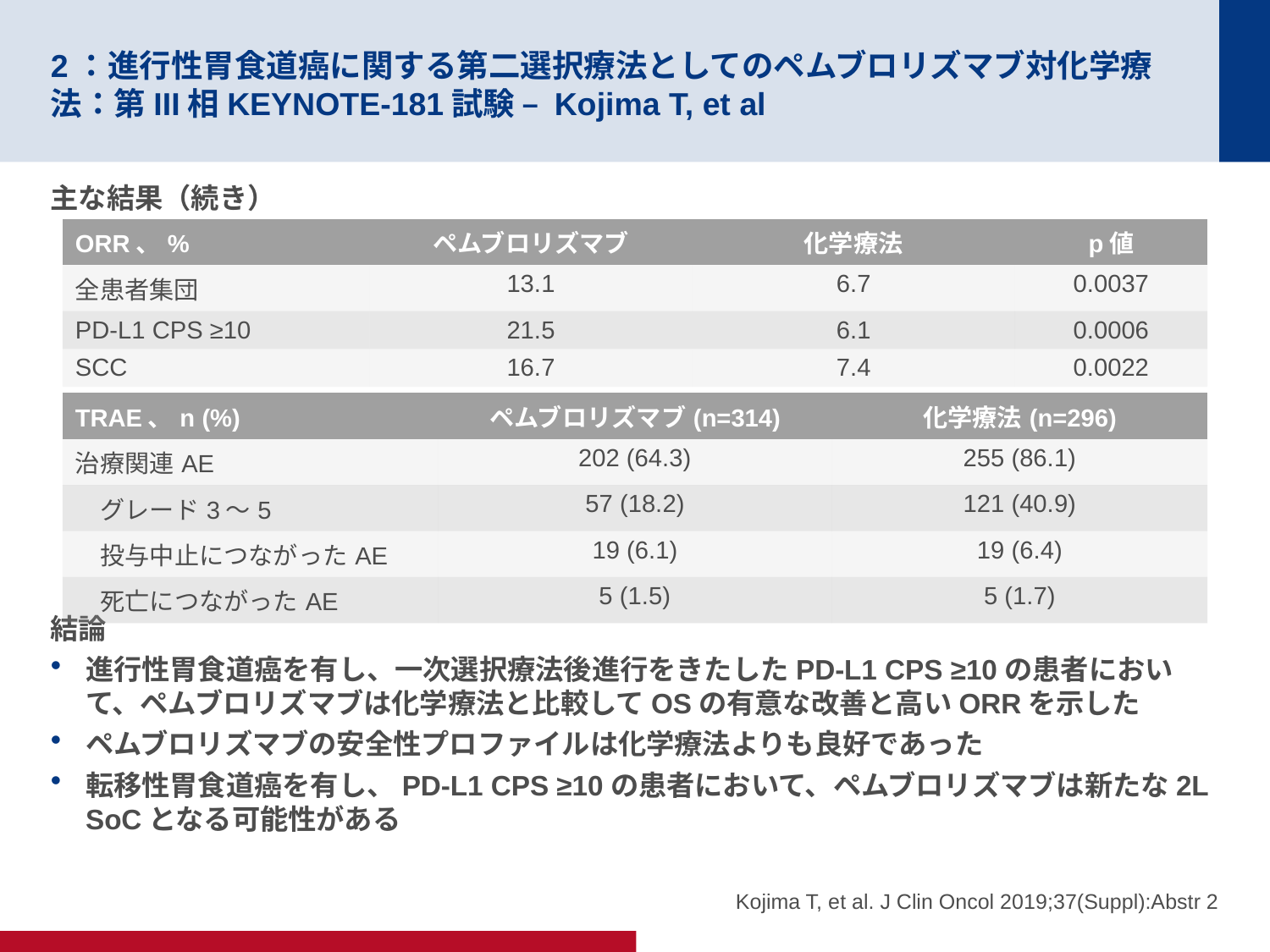

# 2：進行性胃食道癌に関する第二選択療法としてのペムブロリズマブ対化学療法：第III相KEYNOTE-181試験 – Kojima T, et al
主な結果（続き）

結論
進行性胃食道癌を有し、一次選択療法後進行をきたしたPD-L1 CPS ≥10の患者において、ペムブロリズマブは化学療法と比較してOSの有意な改善と高いORRを示した
ペムブロリズマブの安全性プロファイルは化学療法よりも良好であった
転移性胃食道癌を有し、PD-L1 CPS ≥10の患者において、ペムブロリズマブは新たな2L SoCとなる可能性がある
| ORR、% | ペムブロリズマブ | 化学療法 | p値 |
| --- | --- | --- | --- |
| 全患者集団 | 13.1 | 6.7 | 0.0037 |
| PD-L1 CPS ≥10 | 21.5 | 6.1 | 0.0006 |
| SCC | 16.7 | 7.4 | 0.0022 |
| TRAE、n (%) | ペムブロリズマブ(n=314) | 化学療法(n=296) |
| --- | --- | --- |
| 治療関連AE | 202 (64.3) | 255 (86.1) |
| グレード3～5 | 57 (18.2) | 121 (40.9) |
| 投与中止につながったAE | 19 (6.1) | 19 (6.4) |
| 死亡につながったAE | 5 (1.5) | 5 (1.7) |
Kojima T, et al. J Clin Oncol 2019;37(Suppl):Abstr 2